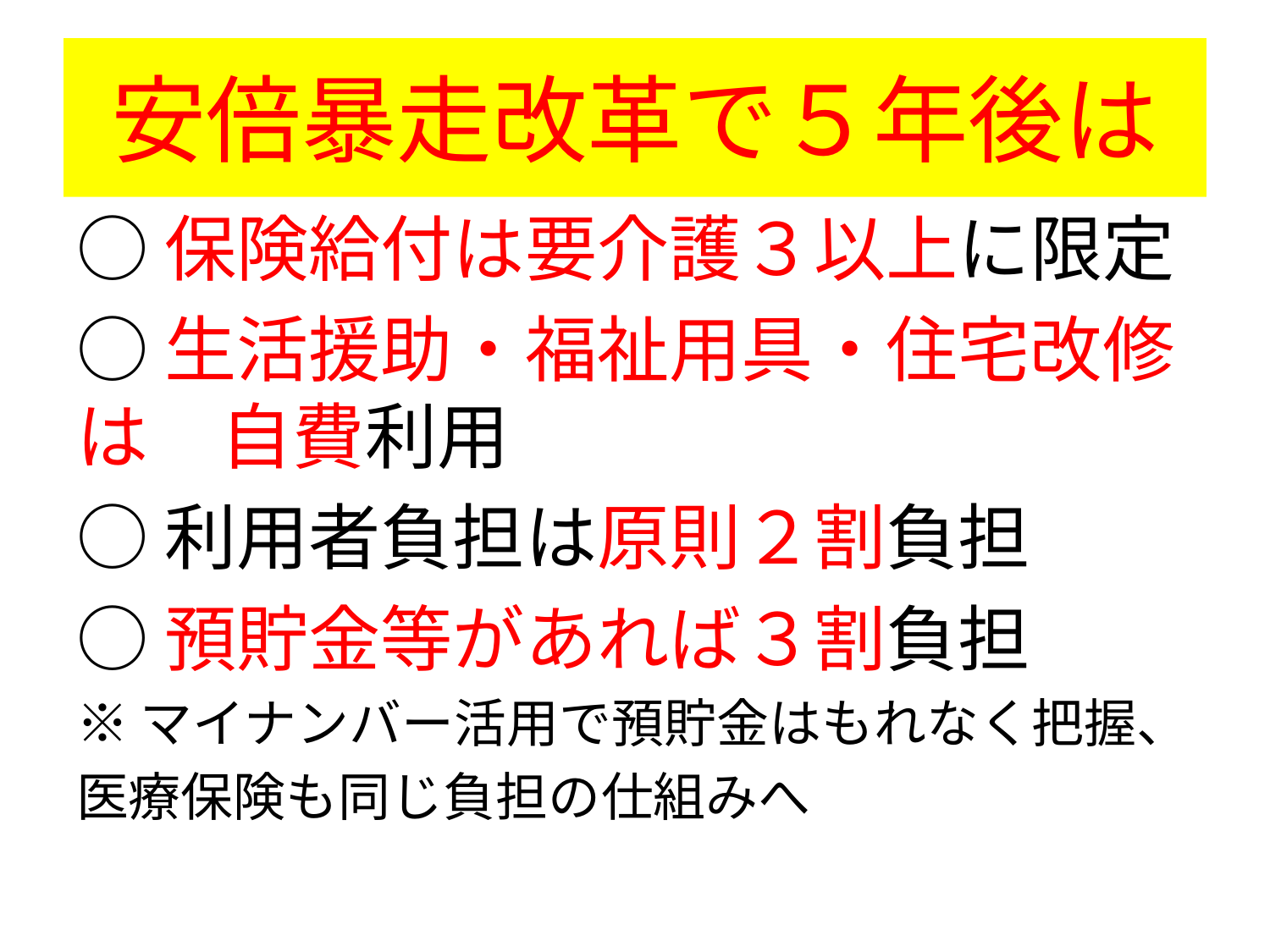

# 安倍暴走改革で５年後は
○保険給付は要介護３以上に限定
○生活援助・福祉用具・住宅改修は　自費利用
○利用者負担は原則２割負担
○預貯金等があれば３割負担
※マイナンバー活用で預貯金はもれなく把握、
医療保険も同じ負担の仕組みへ